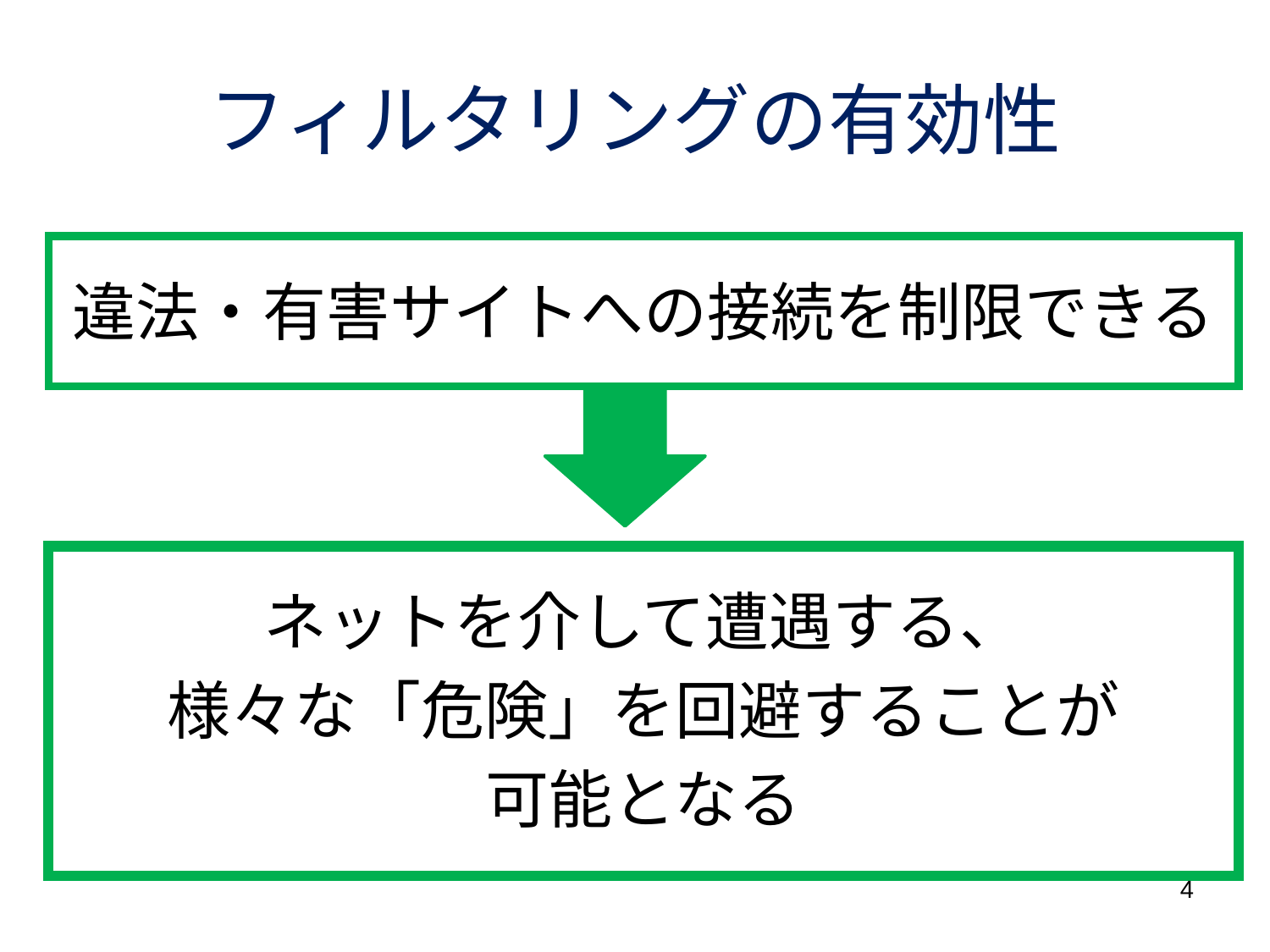

# フィルタリングの有効性

違法・有害サイトへの接続を制限できる

ネットを介して遭遇する、
様々な「危険」を回避することが
可能となる
4